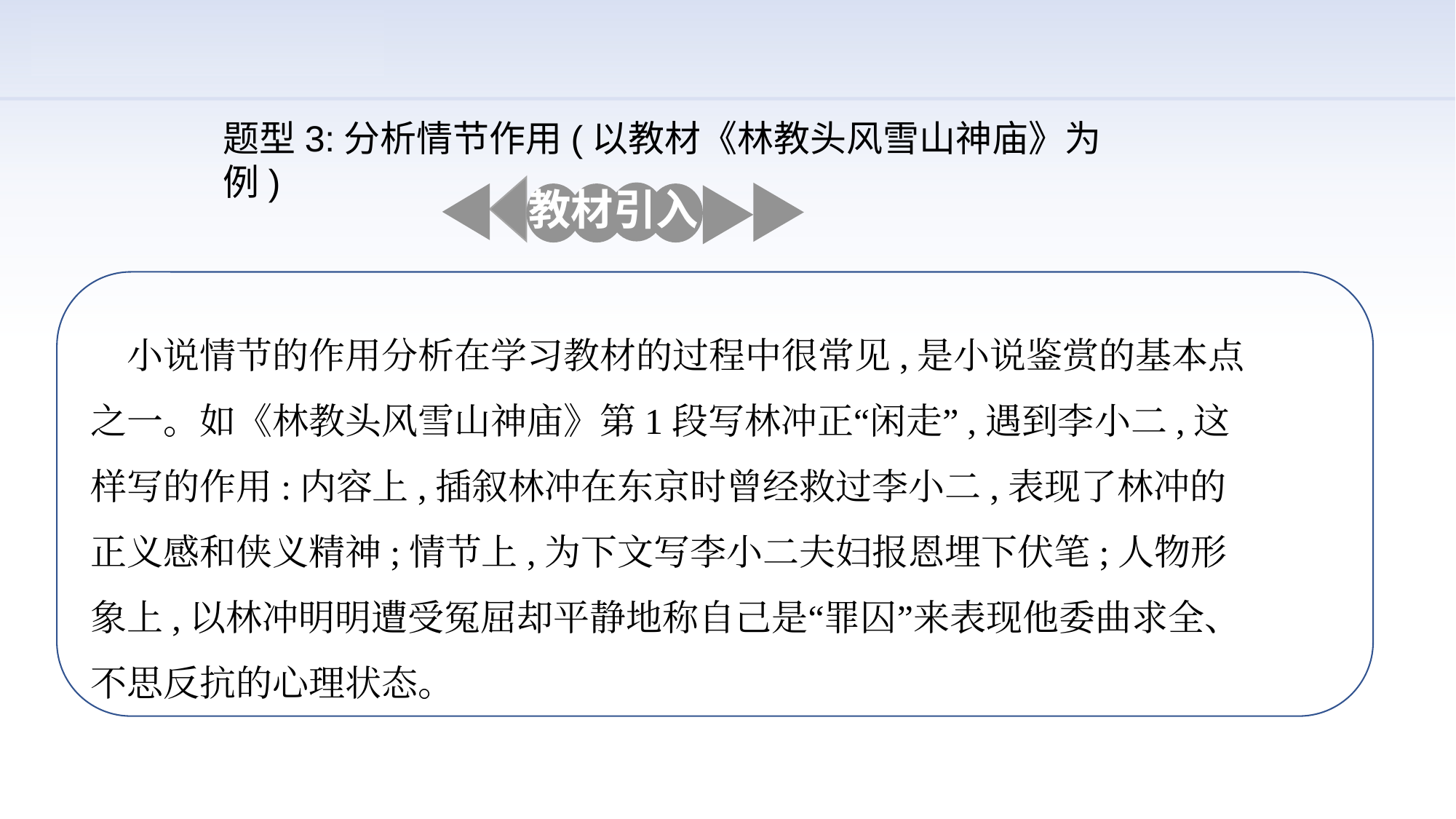

题型3:分析情节作用(以教材《林教头风雪山神庙》为例)

教材引入

　小说情节的作用分析在学习教材的过程中很常见,是小说鉴赏的基本点之一。如《林教头风雪山神庙》第1段写林冲正“闲走”,遇到李小二,这样写的作用:内容上,插叙林冲在东京时曾经救过李小二,表现了林冲的正义感和侠义精神;情节上,为下文写李小二夫妇报恩埋下伏笔;人物形象上,以林冲明明遭受冤屈却平静地称自己是“罪囚”来表现他委曲求全、不思反抗的心理状态。